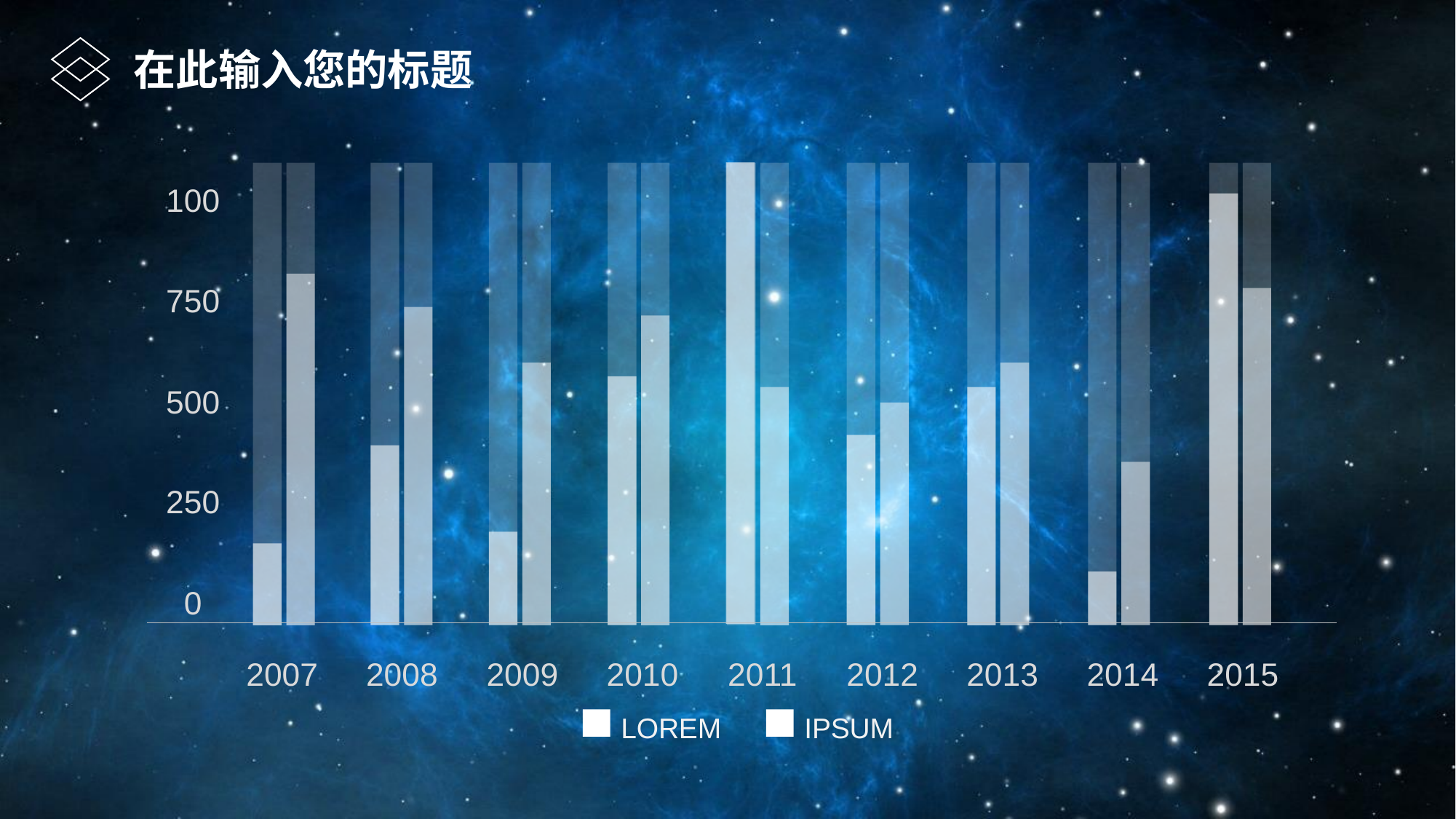

在此输入您的标题
100

750

500

250

0

2007
2008
2009
2010
2011
2012
2013
2014
2015
LOREM
IPSUM